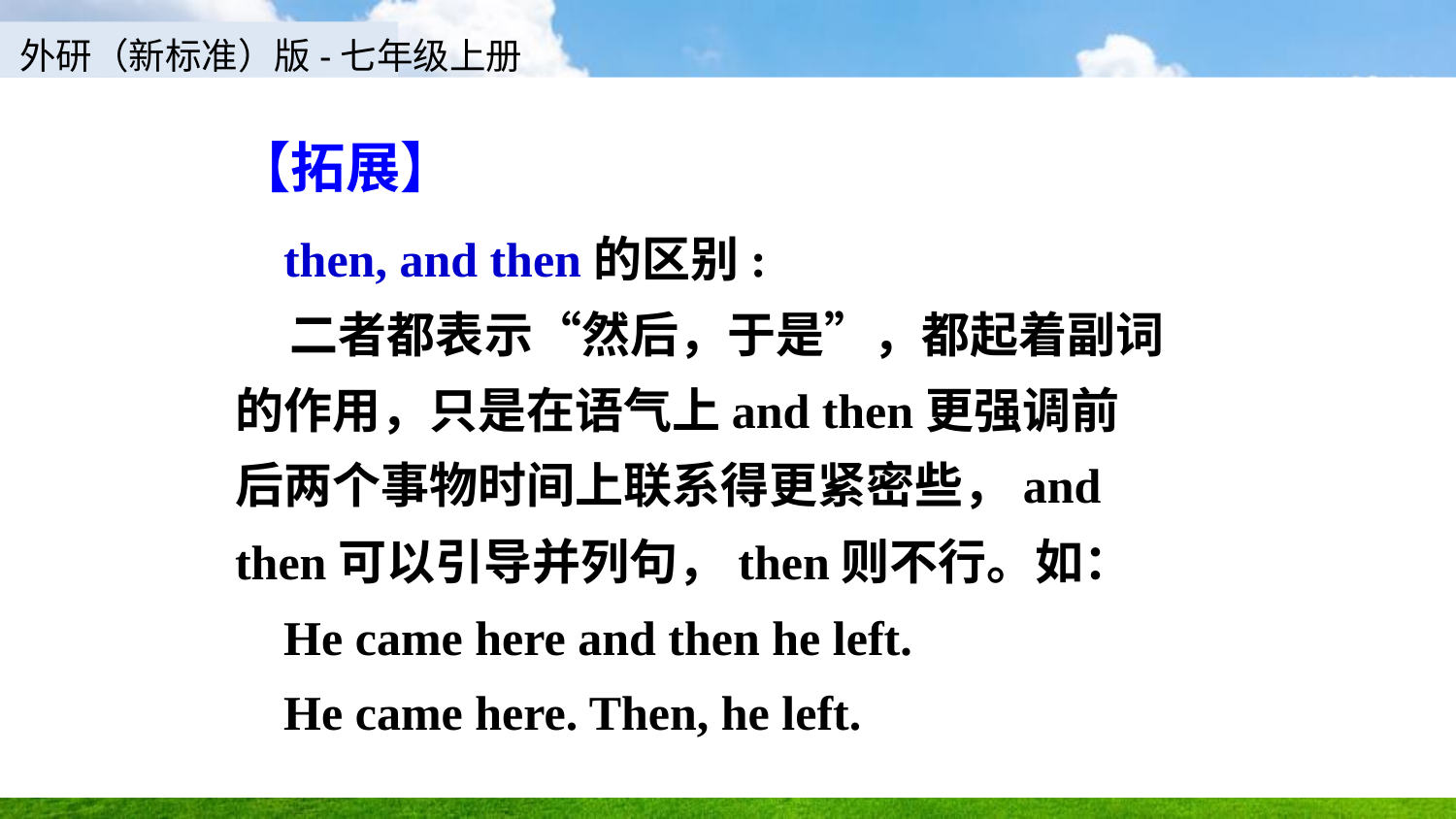

【拓展】
    then, and then的区别:
    二者都表示“然后，于是”，都起着副词的作用，只是在语气上and then更强调前后两个事物时间上联系得更紧密些，and then可以引导并列句，then则不行。如：
    He came here and then he left.
    He came here. Then, he left.